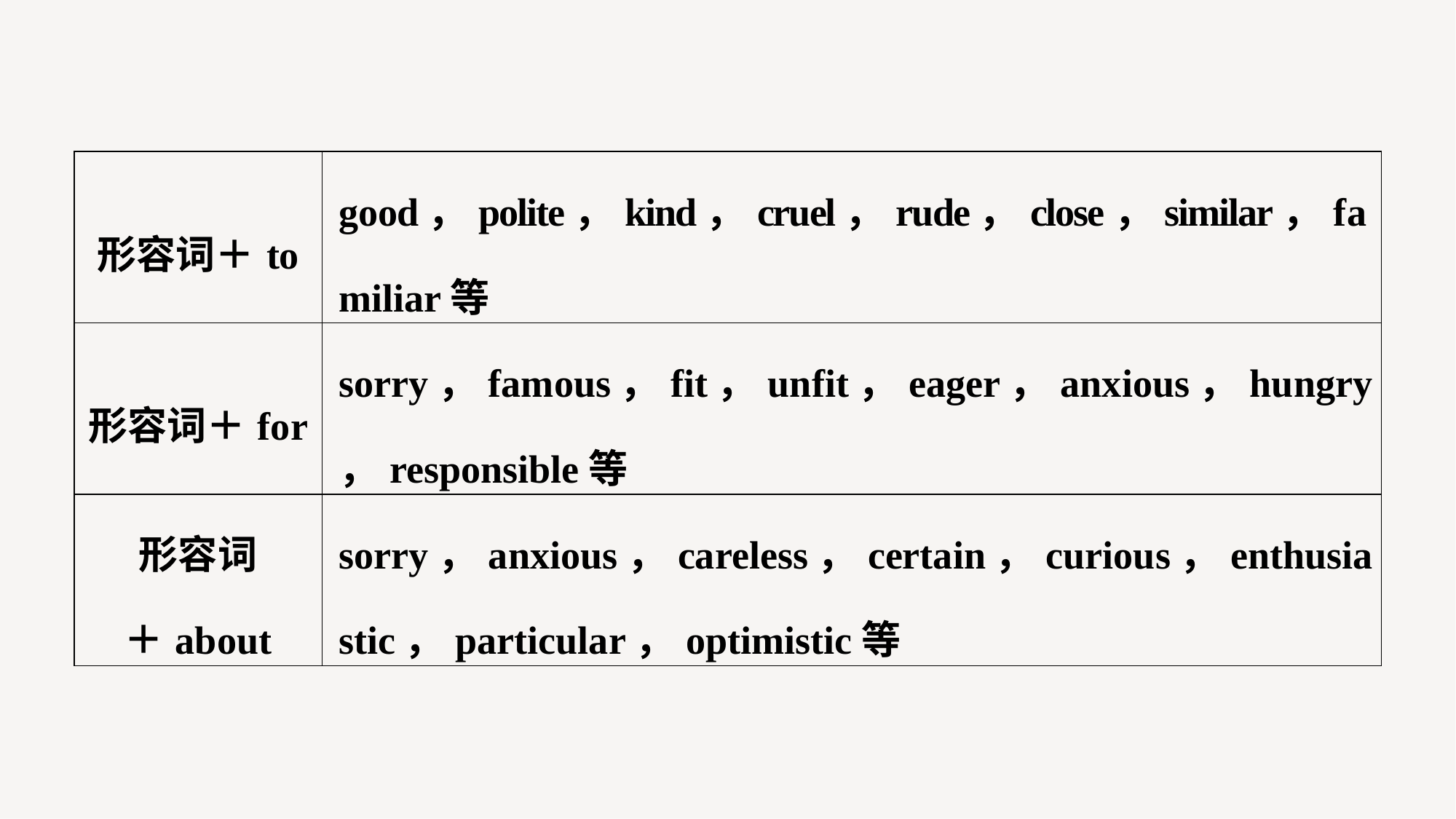

| 形容词＋to | good，polite，kind，cruel，rude，close，similar，familiar等 |
| --- | --- |
| 形容词＋for | sorry，famous，fit，unfit，eager，anxious，hungry，responsible等 |
| 形容词 ＋about | sorry，anxious，careless，certain，curious，enthusiastic，particular，optimistic等 |